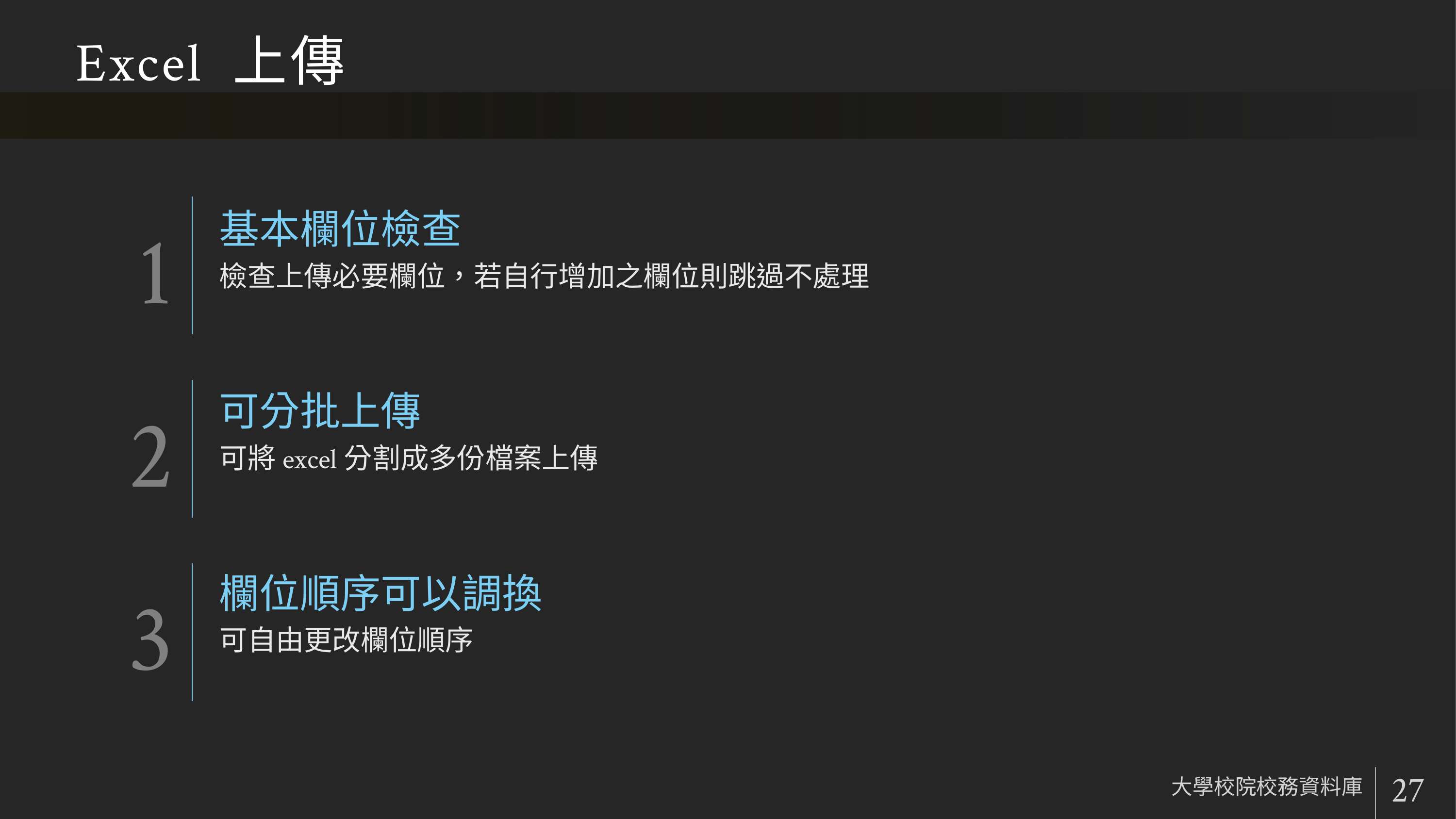

# Excel 上傳

基本欄位檢查
檢查上傳必要欄位，若自行增加之欄位則跳過不處理
可分批上傳
可將excel分割成多份檔案上傳
欄位順序可以調換
可自由更改欄位順序
大學校院校務資料庫
27